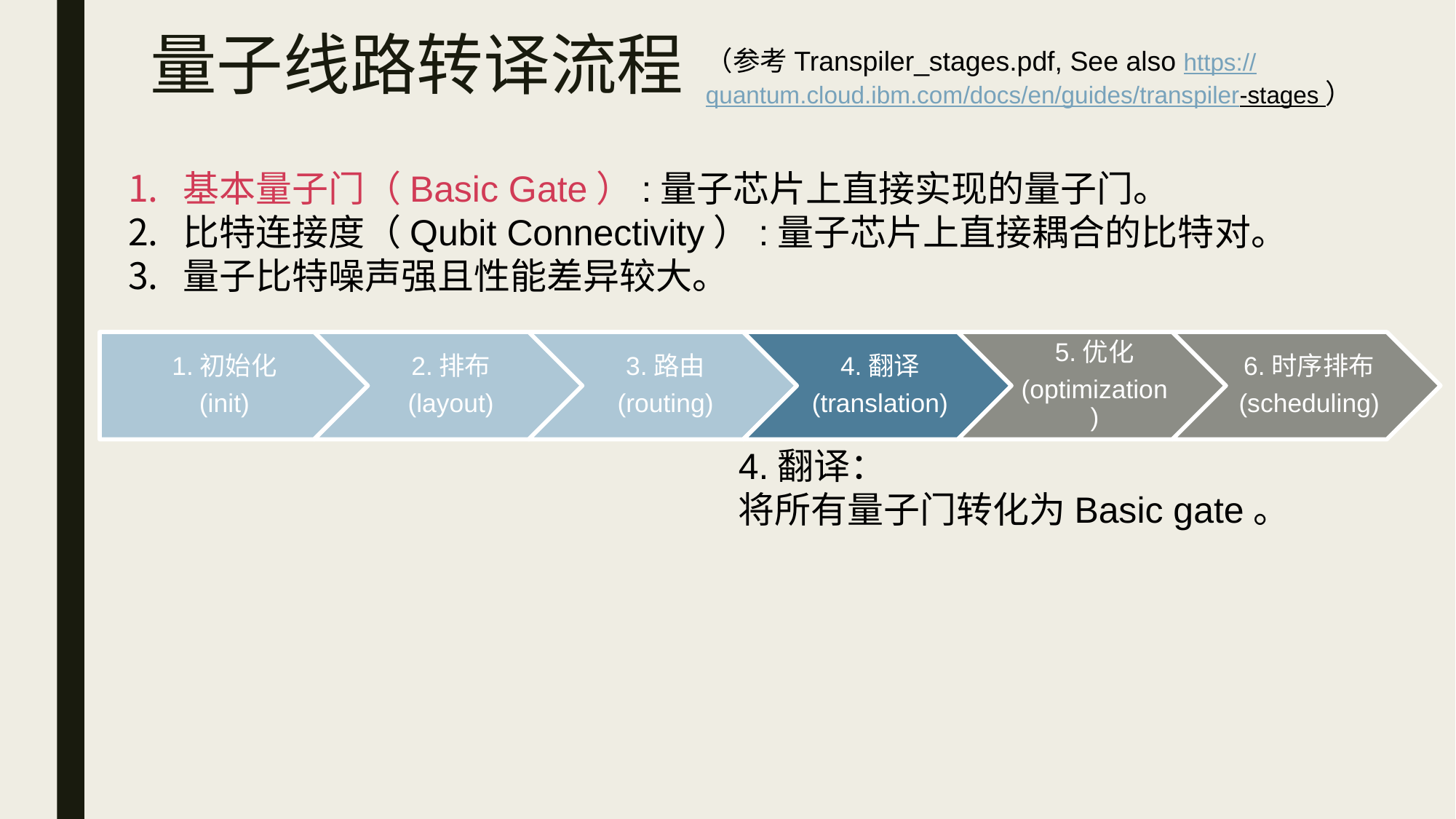

量子线路转译流程
（参考Transpiler_stages.pdf, See also https://quantum.cloud.ibm.com/docs/en/guides/transpiler-stages ）
基本量子门（Basic Gate）:量子芯片上直接实现的量子门。
比特连接度（Qubit Connectivity）:量子芯片上直接耦合的比特对。
量子比特噪声强且性能差异较大。
1.初始化
(init)
2.排布
(layout)
3.路由
(routing)
4.翻译
(translation)
5.优化
(optimization)
6.时序排布
(scheduling)
4.翻译：
将所有量子门转化为Basic gate。